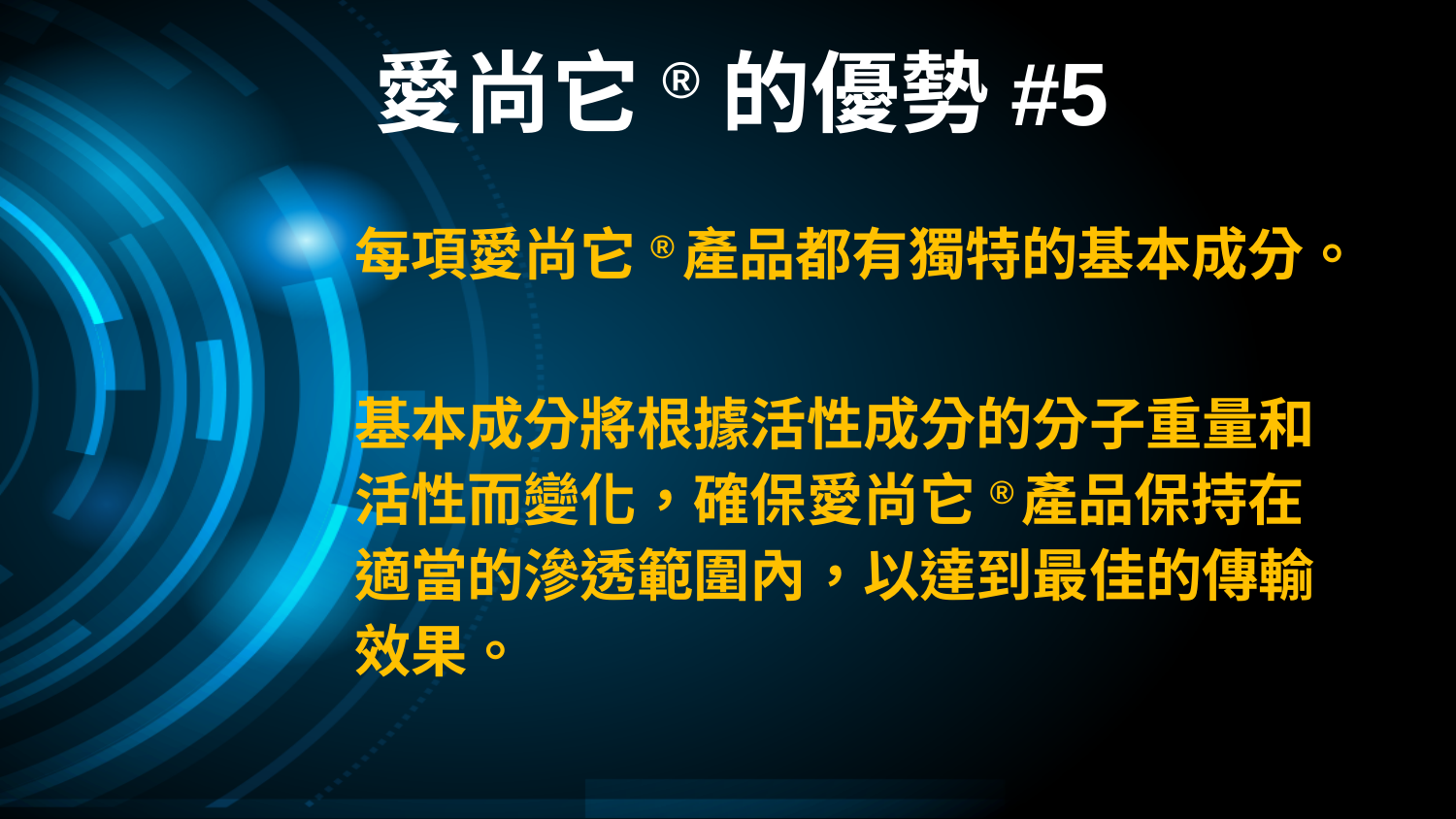

愛尚它®的優勢#5
每項愛尚它®產品都有獨特的基本成分。

基本成分將根據活性成分的分子重量和活性而變化，確保愛尚它®產品保持在適當的滲透範圍內，以達到最佳的傳輸效果。